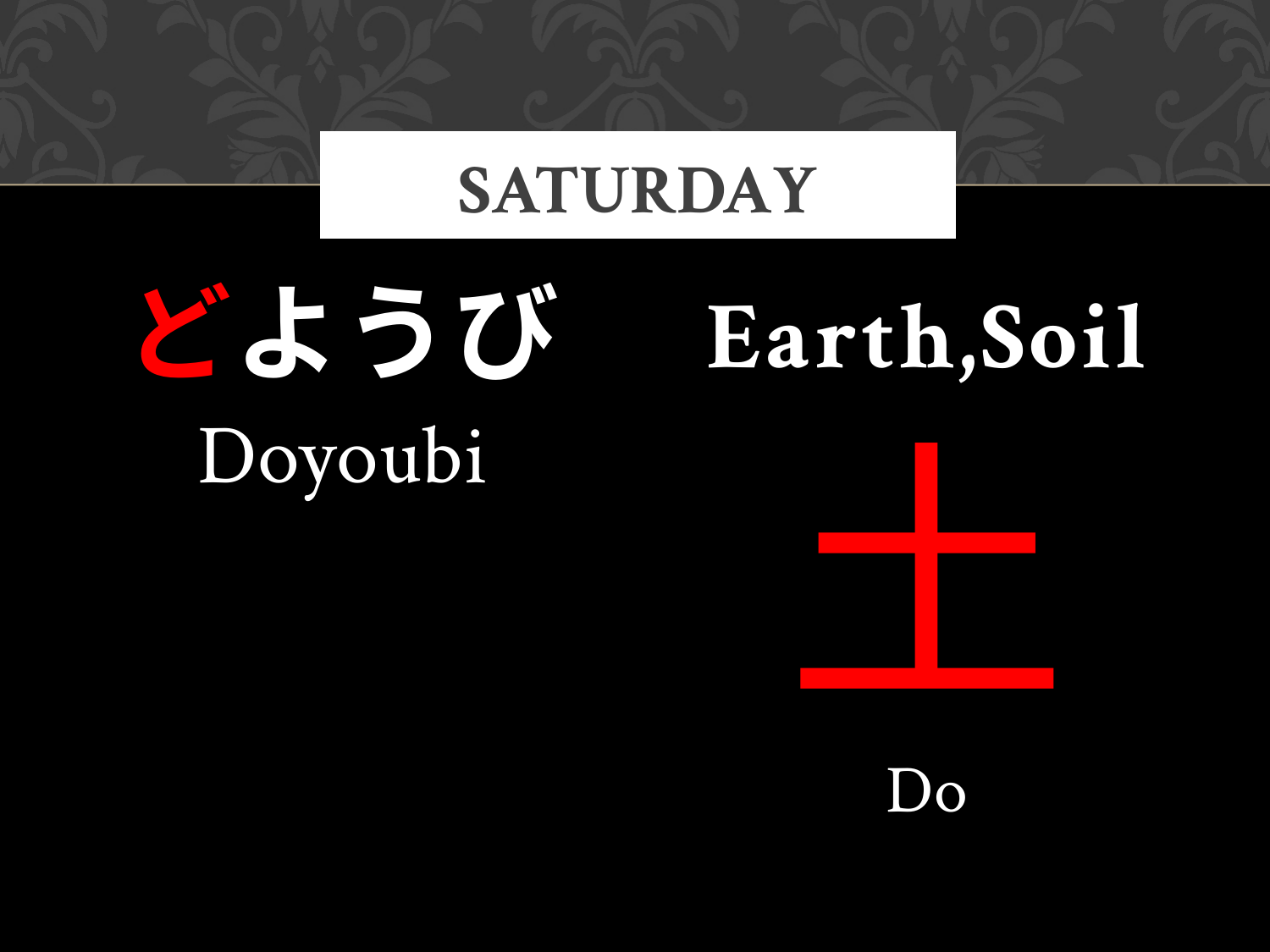

# Saturday
どようび
Earth,Soil
土
Do
Doyoubi